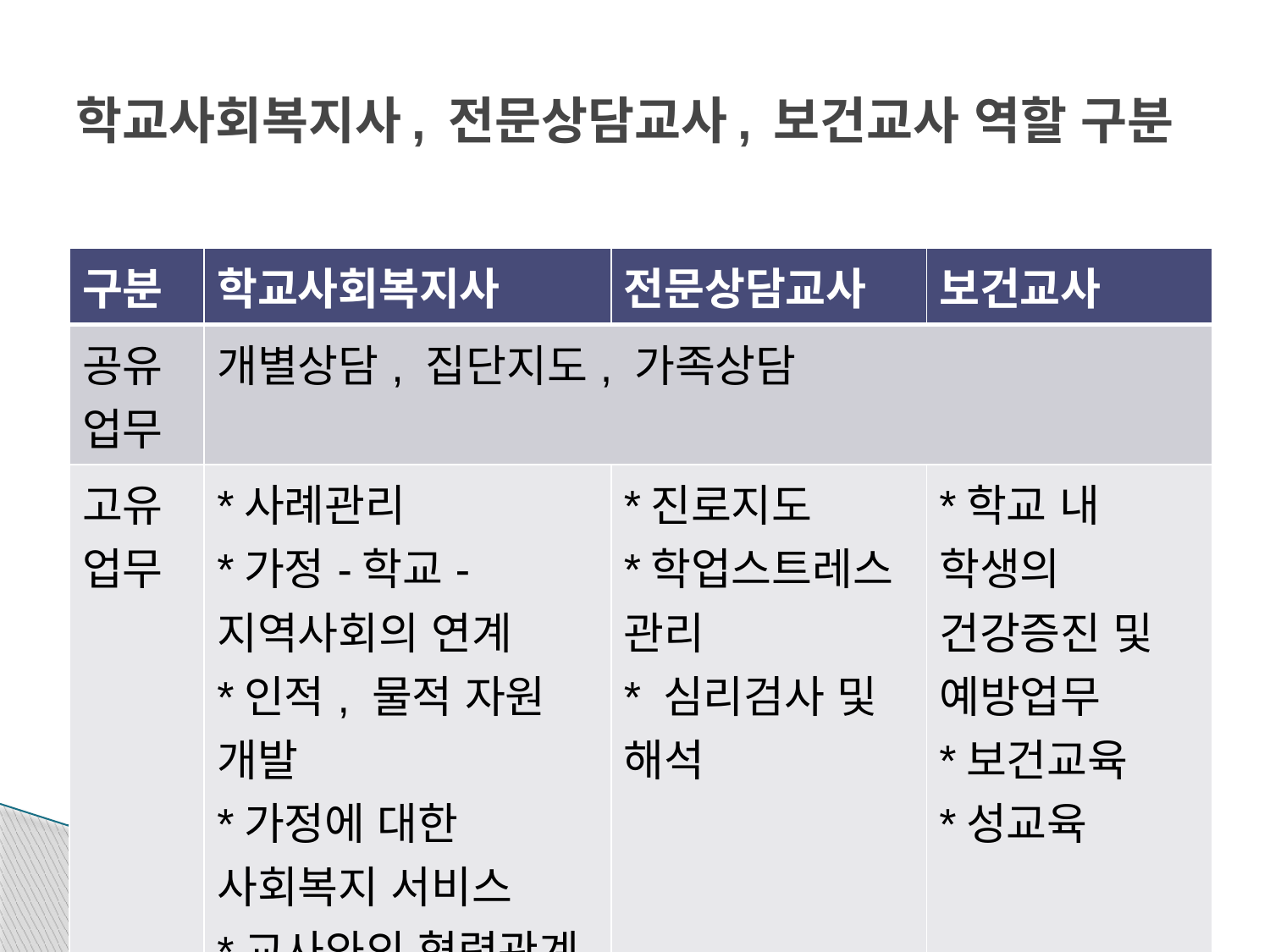

# 학교사회복지사, 전문상담교사, 보건교사 역할 구분
| 구분 | 학교사회복지사 | 전문상담교사 | 보건교사 |
| --- | --- | --- | --- |
| 공유업무 | 개별상담, 집단지도, 가족상담 |  |  |
| 고유업무 | \*사례관리 \*가정-학교-지역사회의 연계 \*인적, 물적 자원 개발 \*가정에 대한 사회복지 서비스 \*교사와의 협력관계 | \*진로지도 \*학업스트레스 관리 \* 심리검사 및 해석 | \*학교 내 학생의 건강증진 및 예방업무 \*보건교육 \*성교육 |